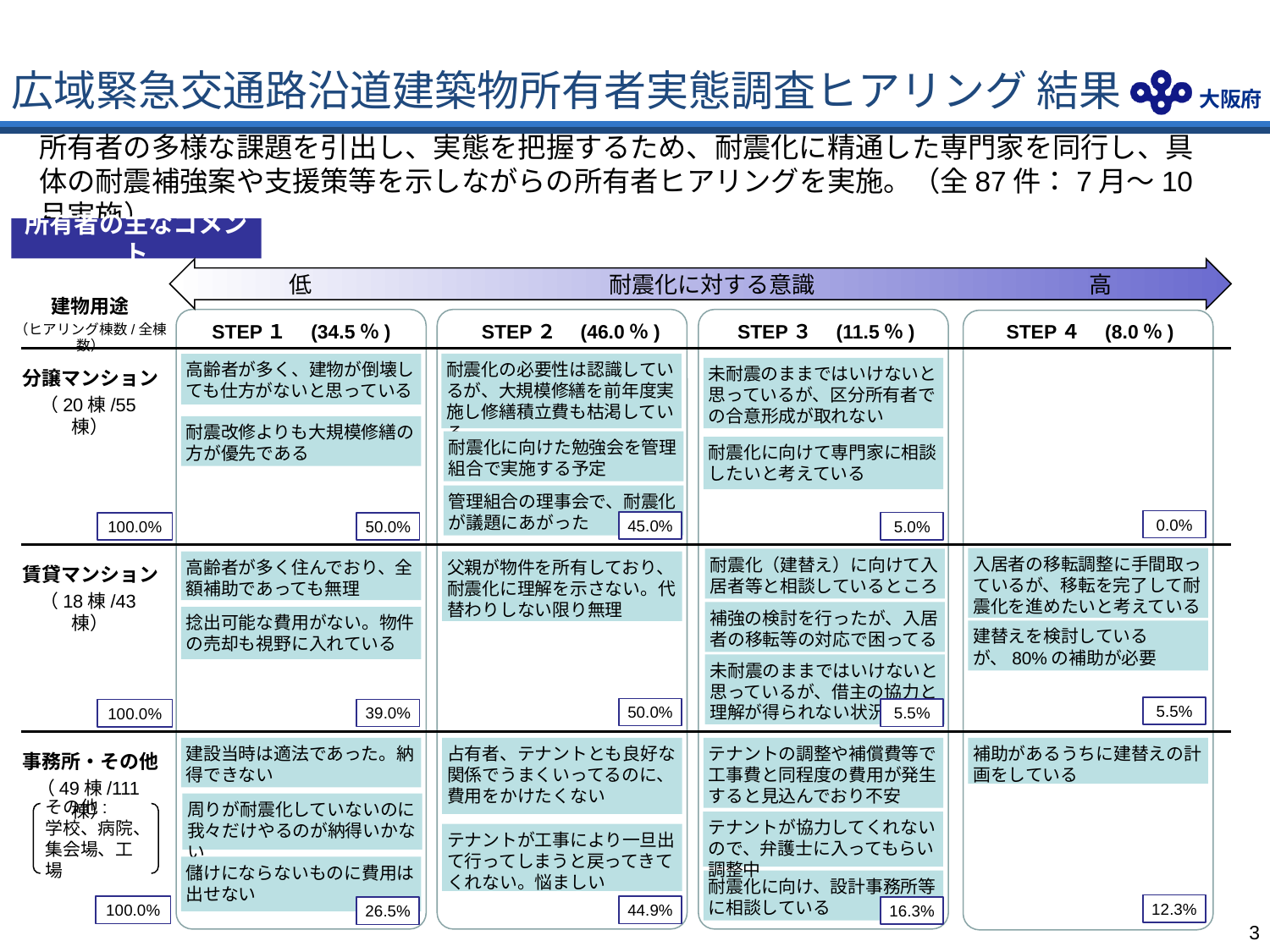

# 広域緊急交通路沿道建築物所有者実態調査ヒアリング 結果
所有者の多様な課題を引出し、実態を把握するため、耐震化に精通した専門家を同行し、具体の耐震補強案や支援策等を示しながらの所有者ヒアリングを実施。（全87件：7月～10月実施）
所有者の主なコメント
低　　　　　　　　　　　　　耐震化に対する意識　　　　　　　　　　　　高
建物用途
（ヒアリング棟数/全棟数）

STEP１　(34.5％)
STEP２　(46.0％)
STEP３　(11.5％)
STEP４　(8.0％)
耐震化の必要性は認識しているが、大規模修繕を前年度実施し修繕積立費も枯渇している
高齢者が多く、建物が倒壊しても仕方がないと思っている
未耐震のままではいけないと思っているが、区分所有者での合意形成が取れない
分譲マンション
（20棟/55棟）

耐震改修よりも大規模修繕の方が優先である
耐震化に向けた勉強会を管理組合で実施する予定
耐震化に向けて専門家に相談したいと考えている
管理組合の理事会で、耐震化が議題にあがった
0.0%
45.0%
5.0%
50.0%
100.0%
入居者の移転調整に手間取っているが、移転を完了して耐震化を進めたいと考えている
耐震化（建替え）に向けて入居者等と相談しているところ
高齢者が多く住んでおり、全額補助であっても無理
父親が物件を所有しており、耐震化に理解を示さない。代替わりしない限り無理
賃貸マンション
（18棟/43棟）
補強の検討を行ったが、入居者の移転等の対応で困ってる
捻出可能な費用がない。物件の売却も視野に入れている
建替えを検討しているが、80%の補助が必要
未耐震のままではいけないと思っているが、借主の協力と理解が得られない状況
5.5%
50.0%
5.5%
39.0%
100.0%
補助があるうちに建替えの計画をしている
テナントの調整や補償費等で工事費と同程度の費用が発生すると見込んでおり不安
建設当時は適法であった。納得できない
占有者、テナントとも良好な関係でうまくいってるのに、費用をかけたくない
事務所・その他
（49棟/111棟）
周りが耐震化していないのに我々だけやるのが納得いかない
その他:
学校、病院、集会場、工場
テナントが協力してくれないので、弁護士に入ってもらい調整中
テナントが工事により一旦出て行ってしまうと戻ってきてくれない。悩ましい
儲けにならないものに費用は出せない
耐震化に向け、設計事務所等に相談している
12.3%
100.0%
44.9%
16.3%
26.5%
3